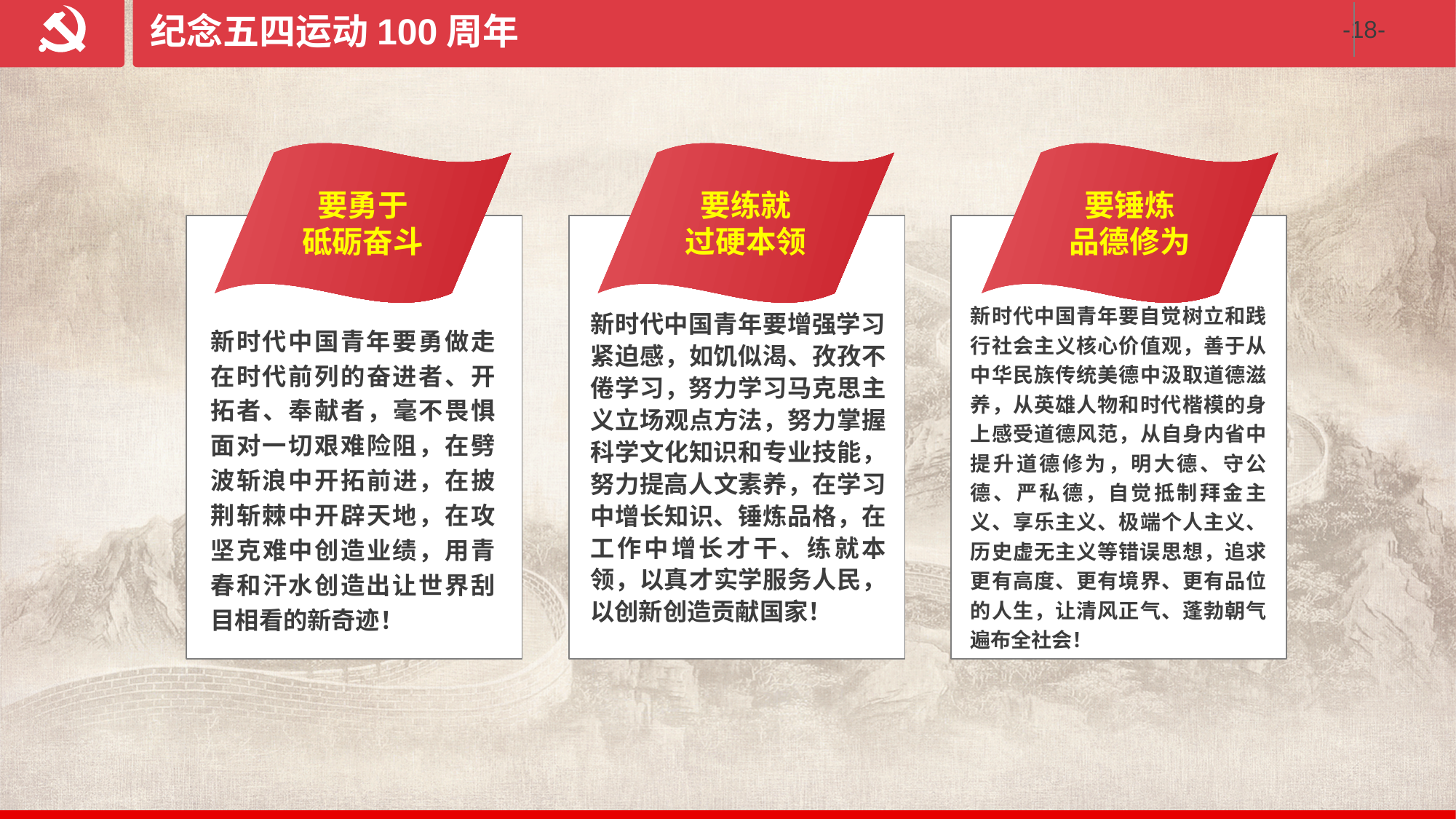

纪念五四运动100周年
要勇于
砥砺奋斗
要练就
过硬本领
要锤炼
品德修为

新时代中国青年要自觉树立和践行社会主义核心价值观，善于从中华民族传统美德中汲取道德滋养，从英雄人物和时代楷模的身上感受道德风范，从自身内省中提升道德修为，明大德、守公德、严私德，自觉抵制拜金主义、享乐主义、极端个人主义、历史虚无主义等错误思想，追求更有高度、更有境界、更有品位的人生，让清风正气、蓬勃朝气遍布全社会！
新时代中国青年要增强学习紧迫感，如饥似渴、孜孜不倦学习，努力学习马克思主义立场观点方法，努力掌握科学文化知识和专业技能，努力提高人文素养，在学习中增长知识、锤炼品格，在工作中增长才干、练就本领，以真才实学服务人民，以创新创造贡献国家！
新时代中国青年要勇做走在时代前列的奋进者、开拓者、奉献者，毫不畏惧面对一切艰难险阻，在劈波斩浪中开拓前进，在披荆斩棘中开辟天地，在攻坚克难中创造业绩，用青春和汗水创造出让世界刮目相看的新奇迹！